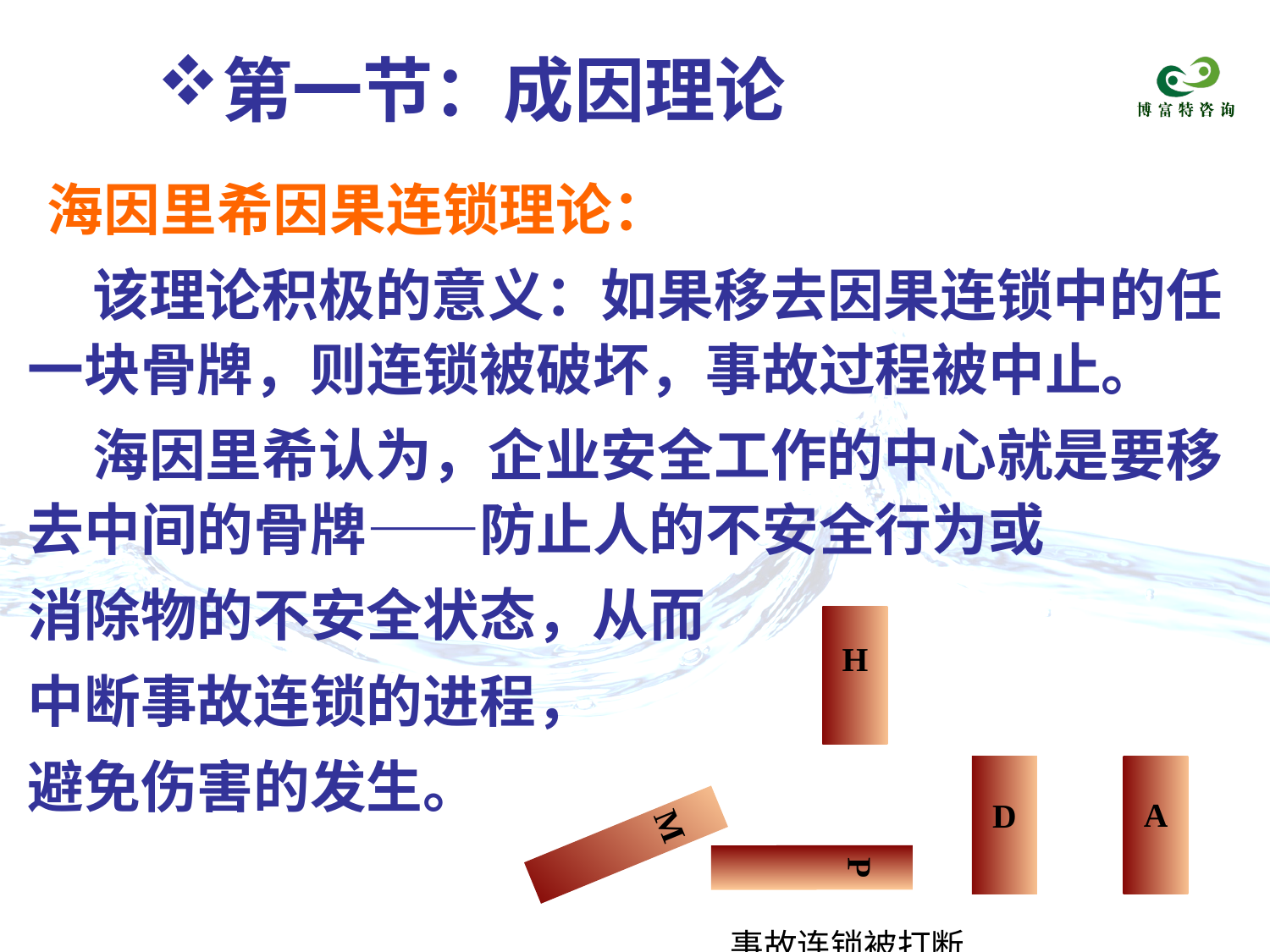

第一节：成因理论

 海因里希因果连锁理论：
    该理论积极的意义：如果移去因果连锁中的任一块骨牌，则连锁被破坏，事故过程被中止。
    海因里希认为，企业安全工作的中心就是要移去中间的骨牌——防止人的不安全行为或
消除物的不安全状态，从而
中断事故连锁的进程，
避免伤害的发生。

H

A

D

M

P
    事故连锁被打断